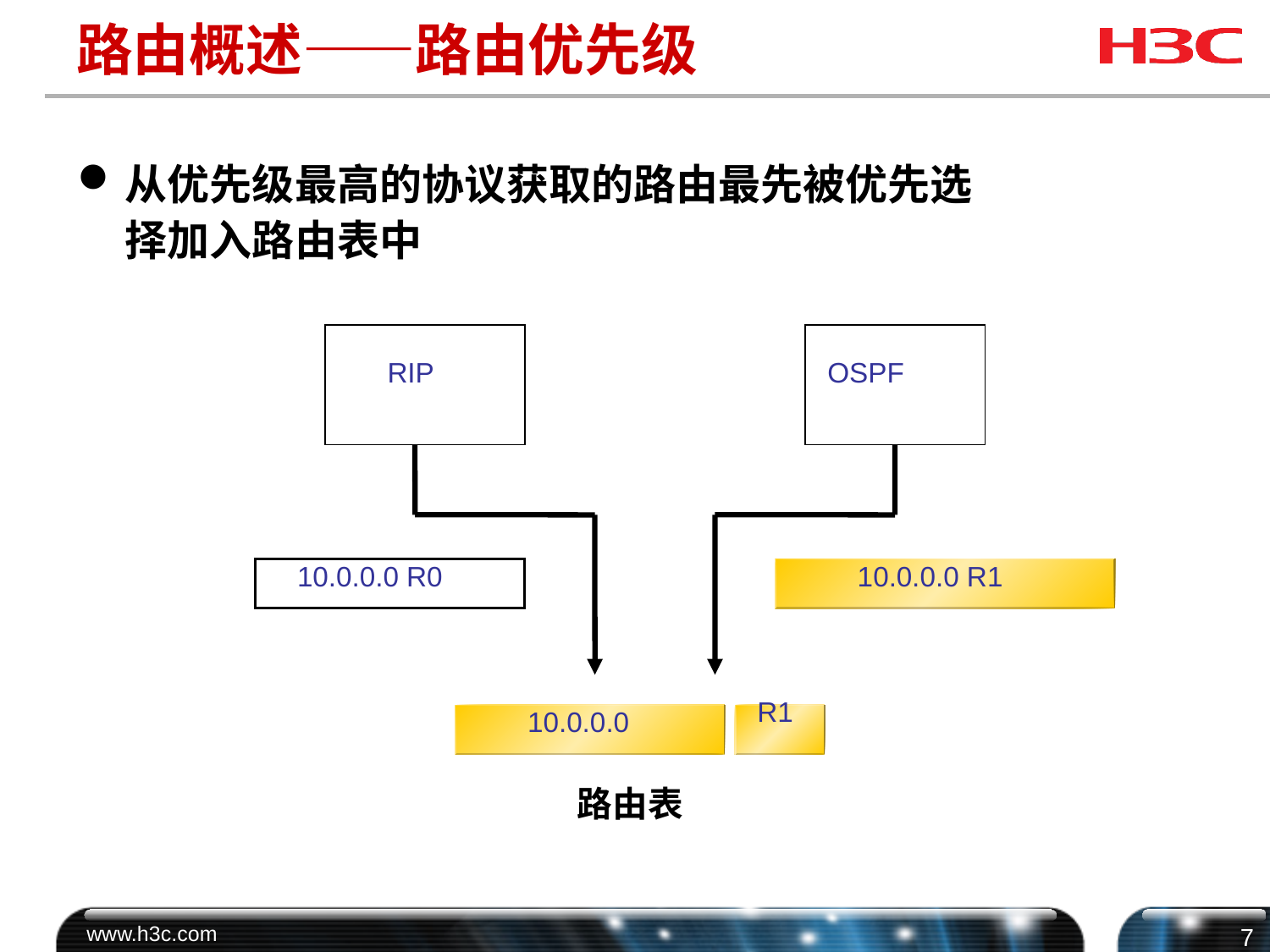

# 路由概述——路由优先级
从优先级最高的协议获取的路由最先被优先选择加入路由表中

RIP
OSPF

10.0.0.0 R0
10.0.0.0 R1

R1
10.0.0.0

路由表